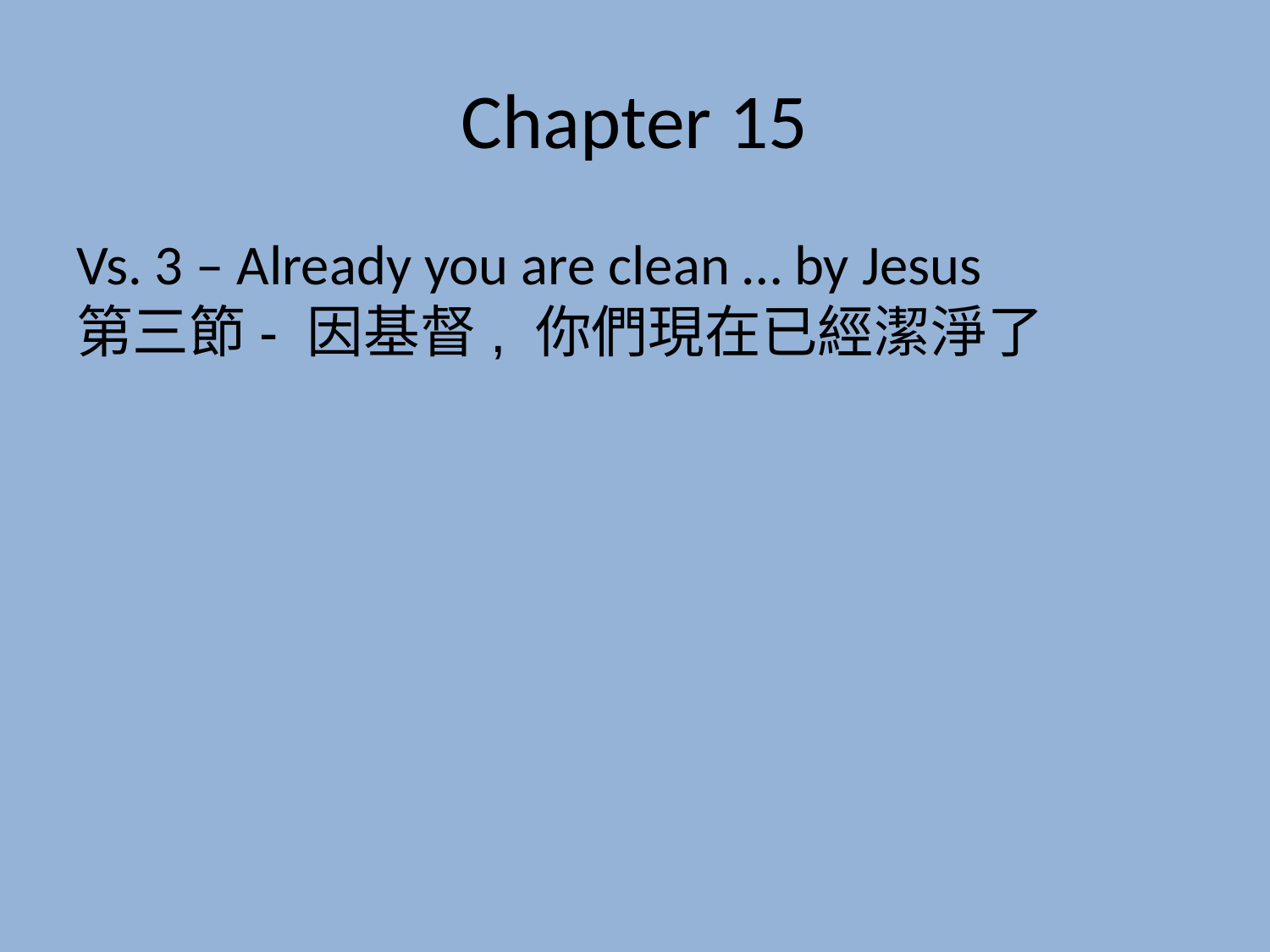

# Chapter 15
Vs. 3 – Already you are clean … by Jesus
第三節- 因基督, 你們現在已經潔淨了